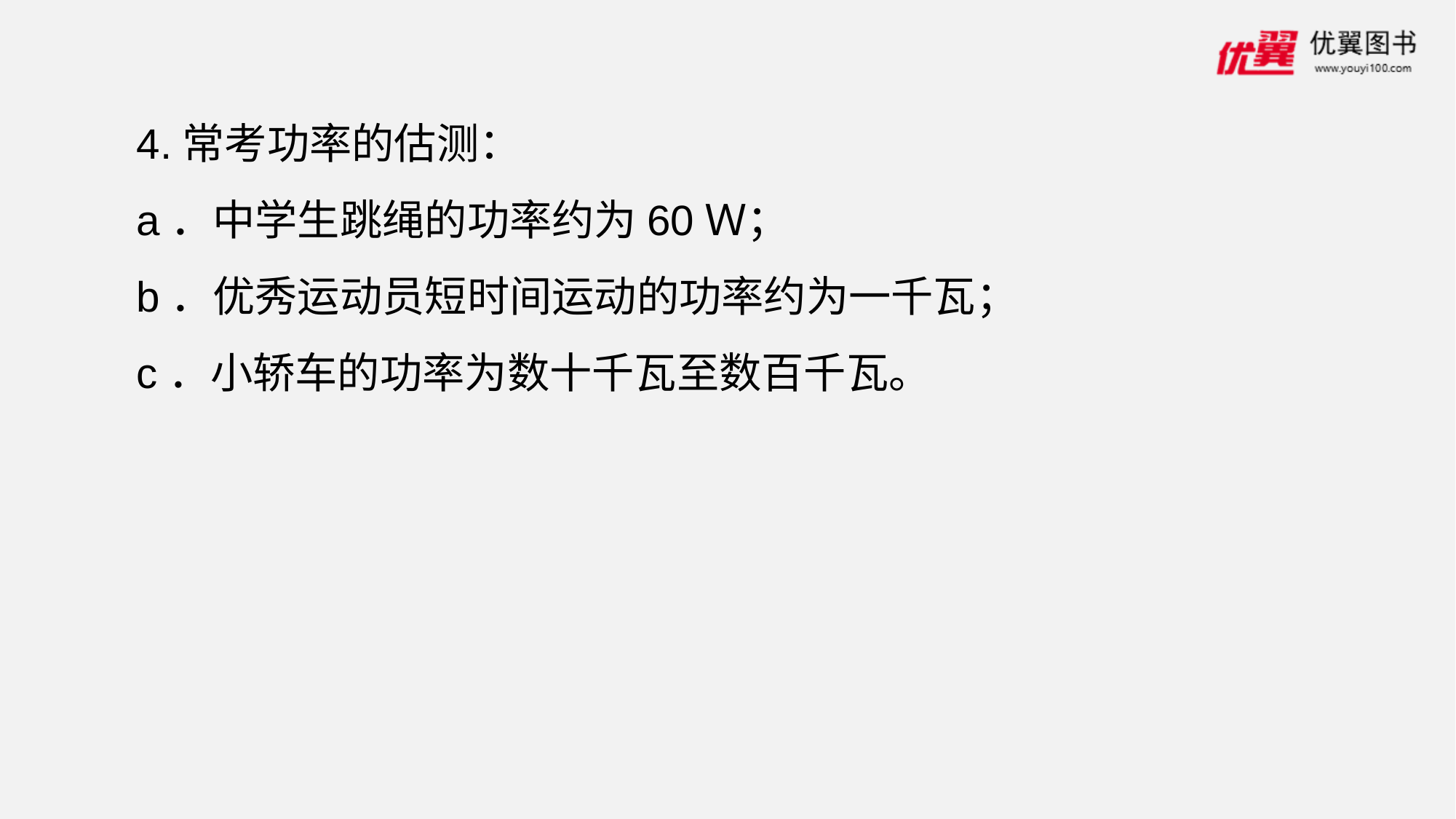

4.常考功率的估测：
a．中学生跳绳的功率约为60Ｗ；
b．优秀运动员短时间运动的功率约为一千瓦；
c．小轿车的功率为数十千瓦至数百千瓦。